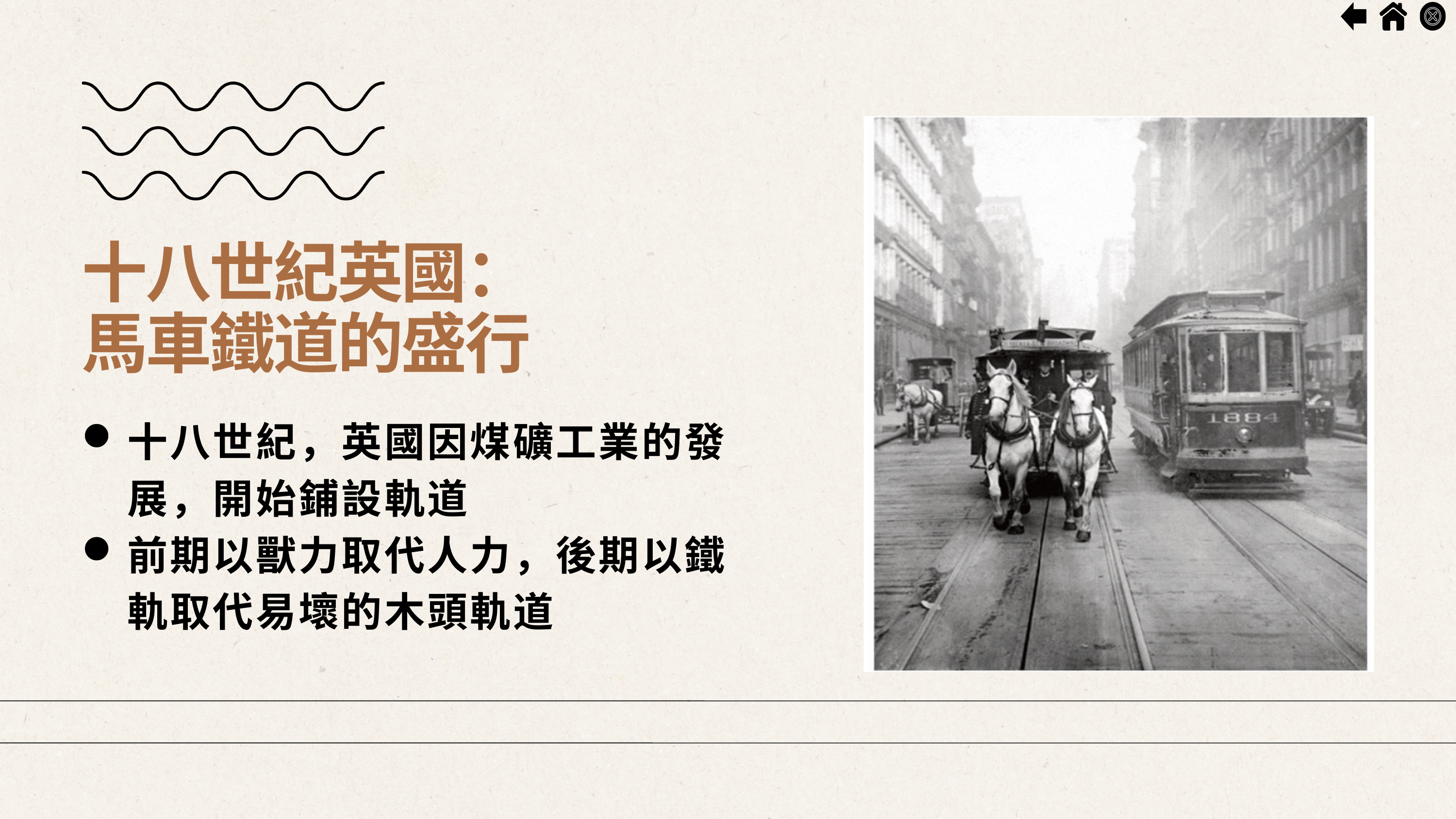

十八世紀英國：
馬車鐵道的盛行
十八世紀，英國因煤礦工業的發展，開始鋪設軌道
前期以獸力取代人力，後期以鐵軌取代易壞的木頭軌道